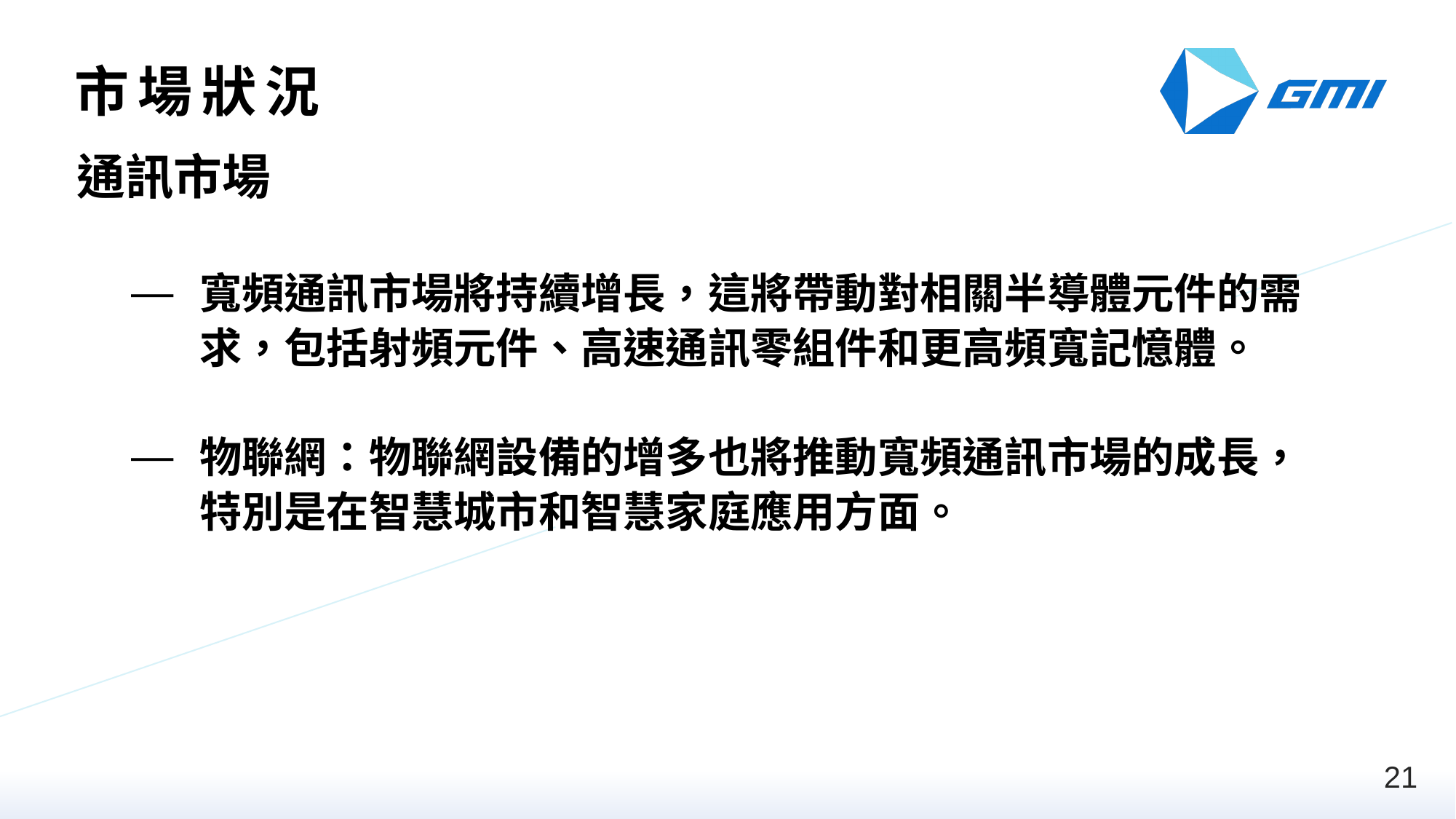

市場狀況
通訊市場

寬頻通訊市場將持續增長，這將帶動對相關半導體元件的需求，包括射頻元件、高速通訊零組件和更高頻寬記憶體。

物聯網：物聯網設備的增多也將推動寬頻通訊市場的成長，特別是在智慧城市和智慧家庭應用方面。
21